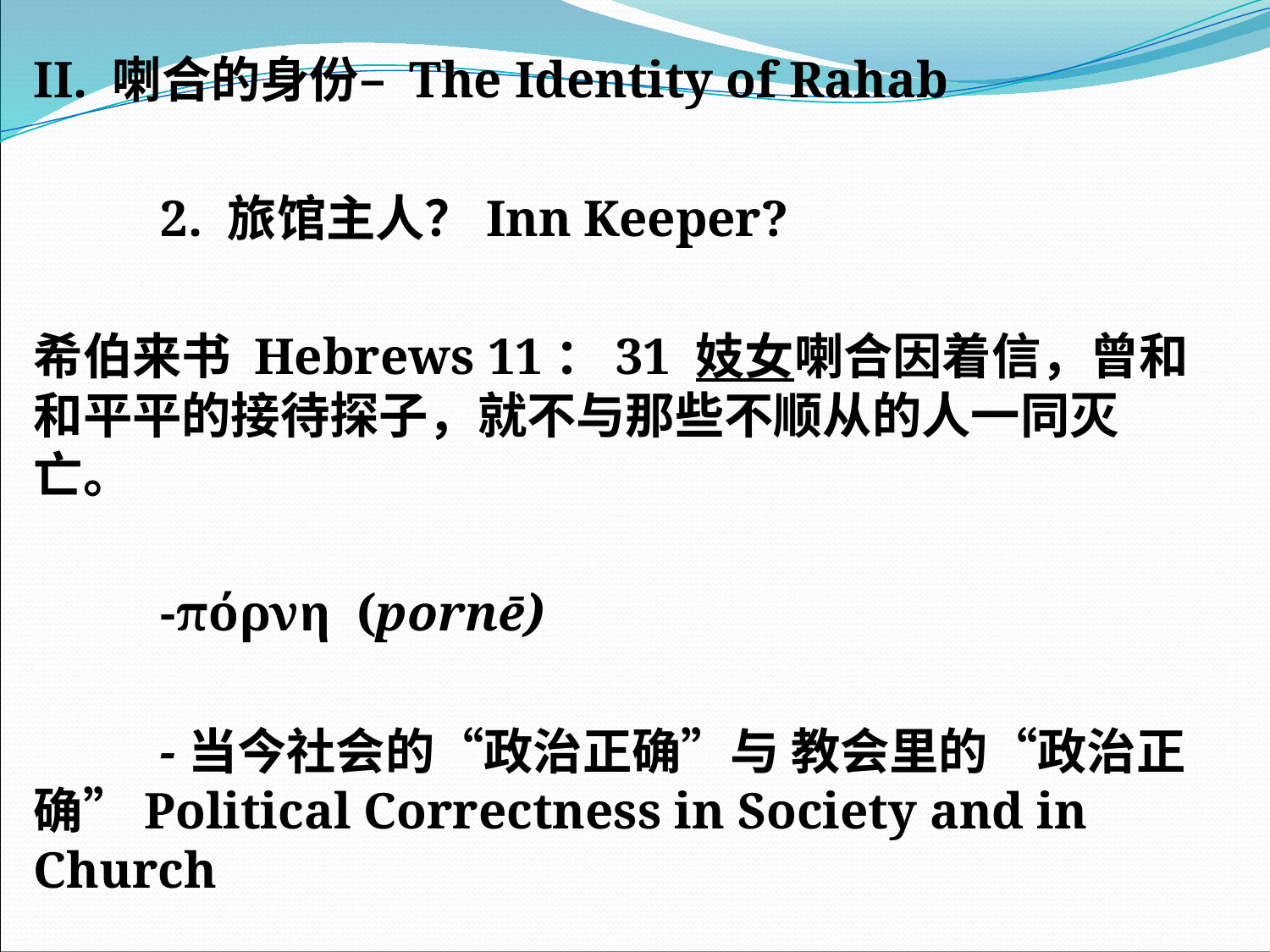

II. 喇合的身份– The Identity of Rahab

	2. 旅馆主人？Inn Keeper?

希伯来书 Hebrews 11：31 妓女喇合因着信，曾和和平平的接待探子，就不与那些不顺从的人一同灭亡。

	-πόρνη  (pornē)

	-当今社会的“政治正确”与 教会里的“政治正确”Political Correctness in Society and in Church

#